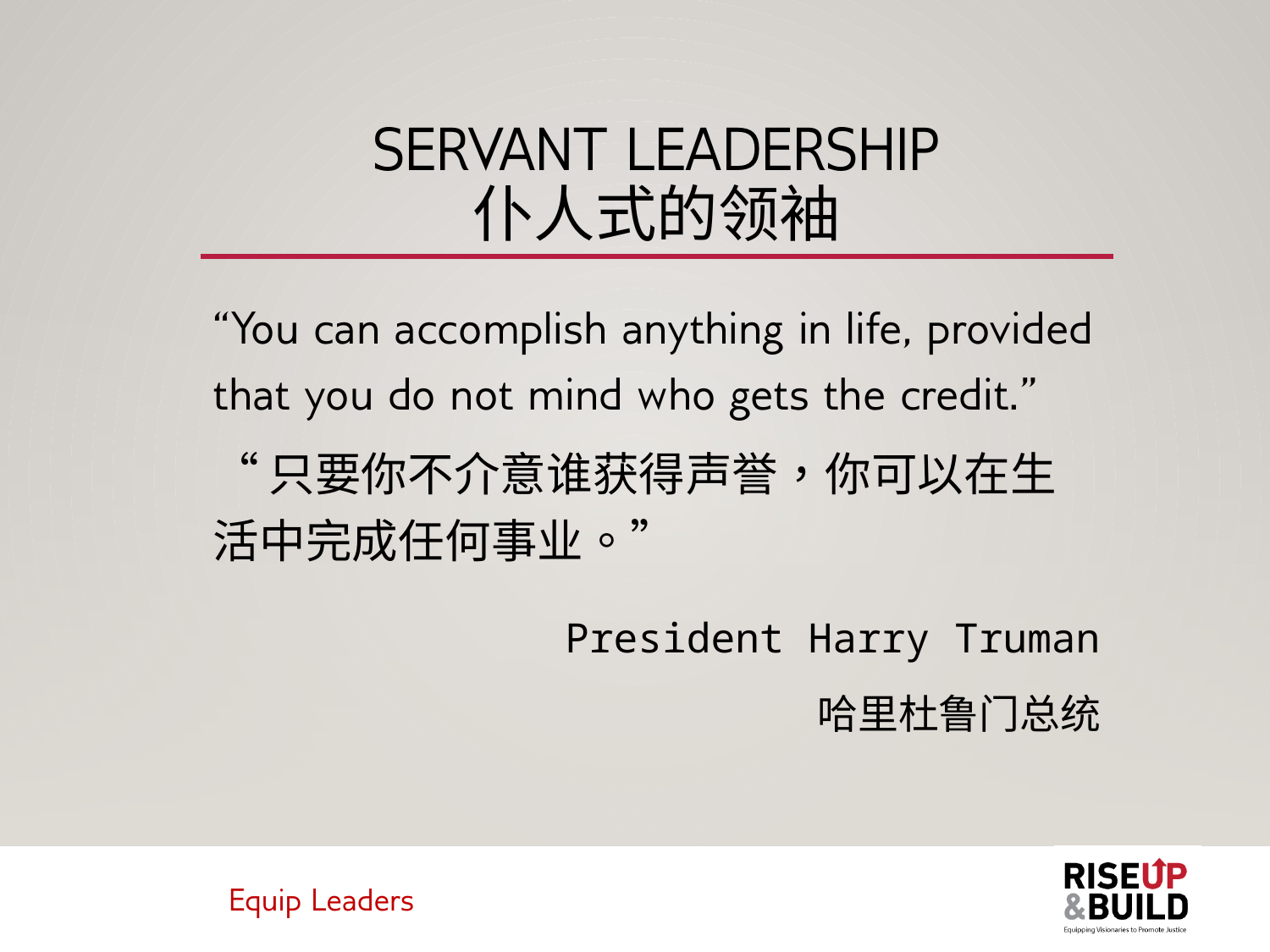

# Servant Leadership 仆人式的领袖
“You can accomplish anything in life, provided that you do not mind who gets the credit.”
“只要你不介意谁获得声誉，你可以在生活中完成任何事业。”
			President Harry Truman
哈里杜鲁门总统

Equip Leaders